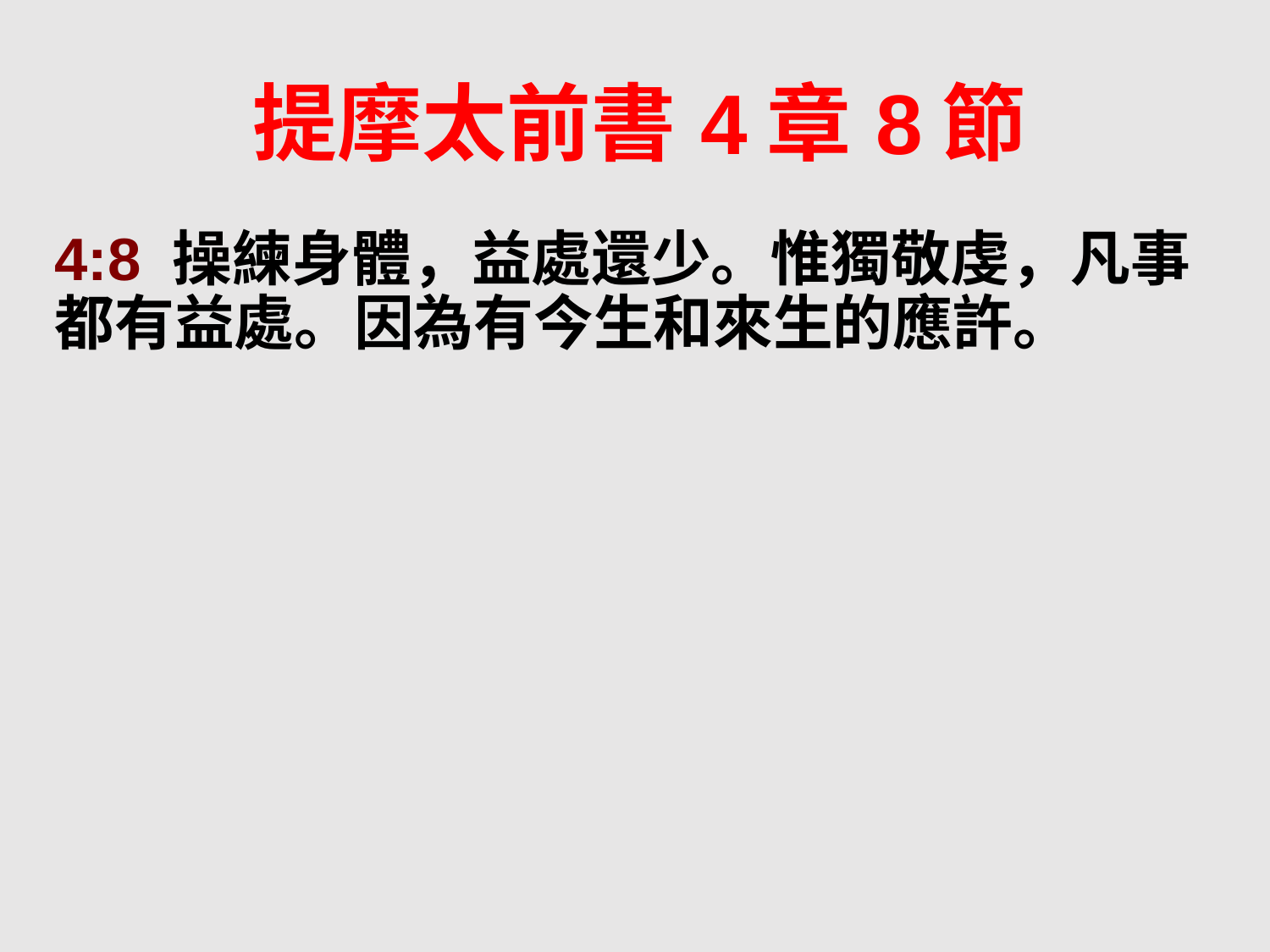

提摩太前書4章8節
4:8 操練身體，益處還少。惟獨敬虔，凡事都有益處。因為有今生和來生的應許。